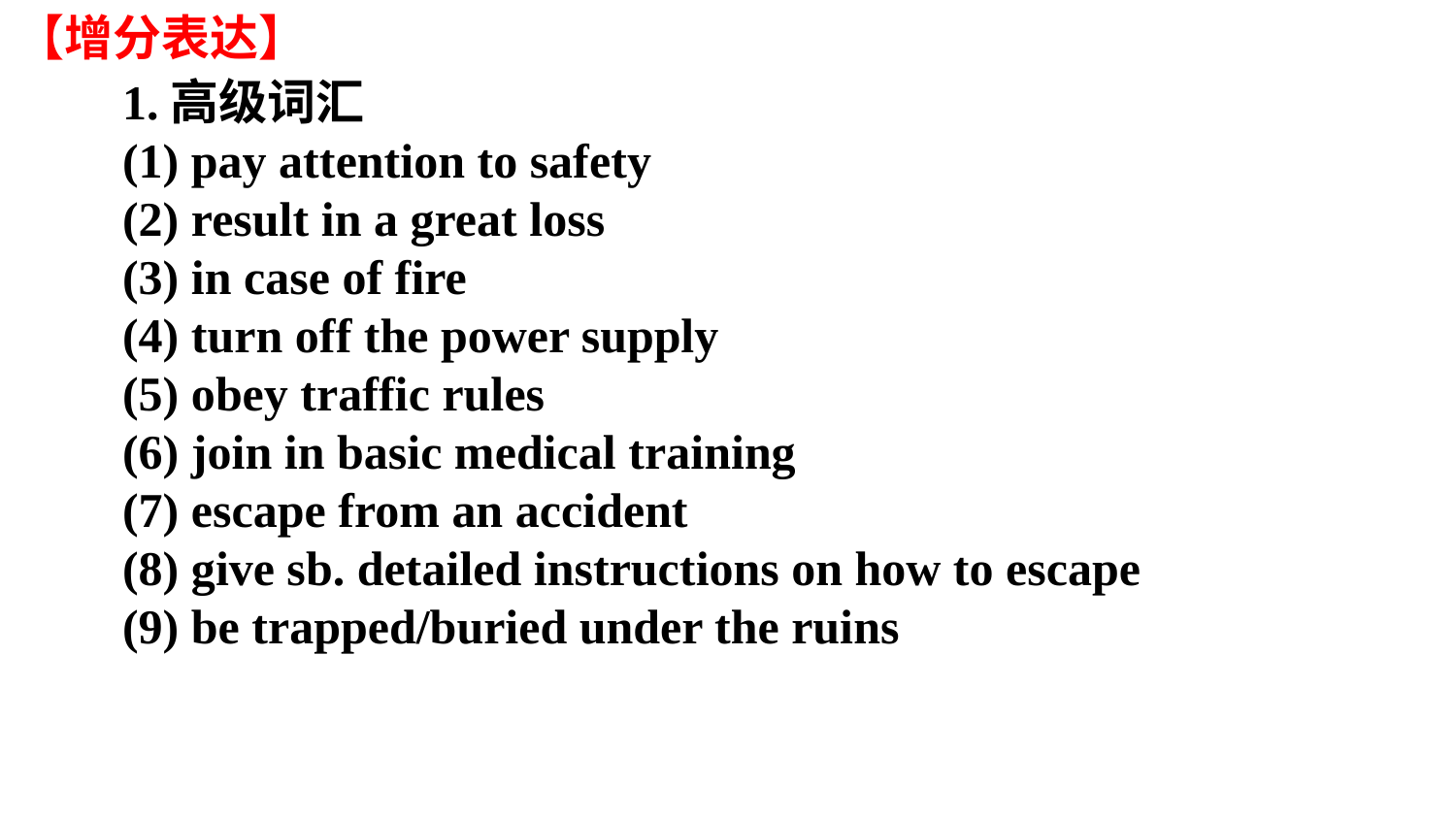

【增分表达】
1.高级词汇
(1) pay attention to safety
(2) result in a great loss
(3) in case of fire
(4) turn off the power supply
(5) obey traffic rules
(6) join in basic medical training
(7) escape from an accident
(8) give sb. detailed instructions on how to escape
(9) be trapped/buried under the ruins